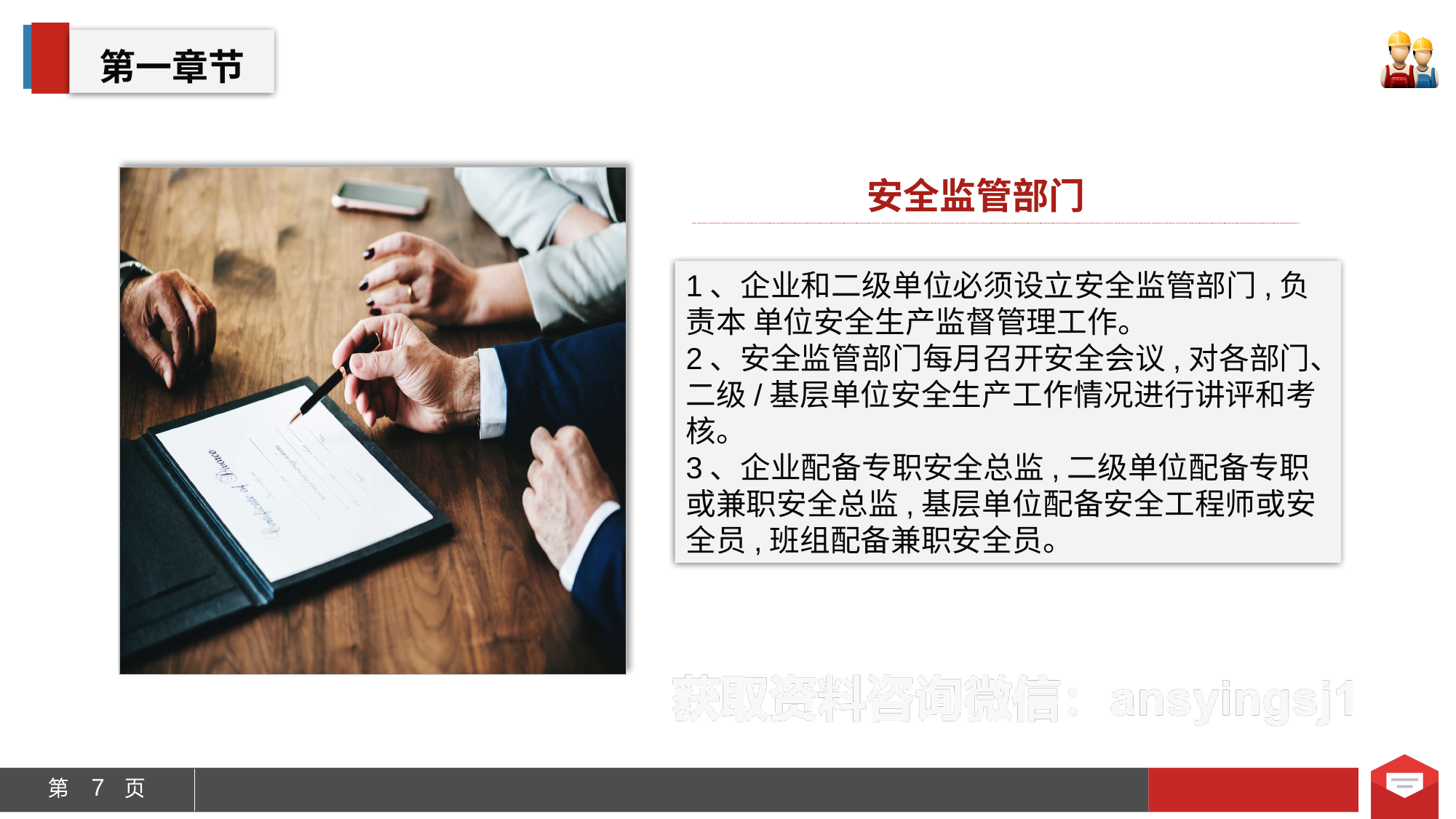

第一章节
安全监管部门

1、企业和二级单位必须设立安全监管部门,负责本 单位安全生产监督管理工作。
2、安全监管部门每月召开安全会议,对各部门、二级/基层单位安全生产工作情况进行讲评和考核。
3、企业配备专职安全总监,二级单位配备专职或兼职安全总监,基层单位配备安全工程师或安全员,班组配备兼职安全员。